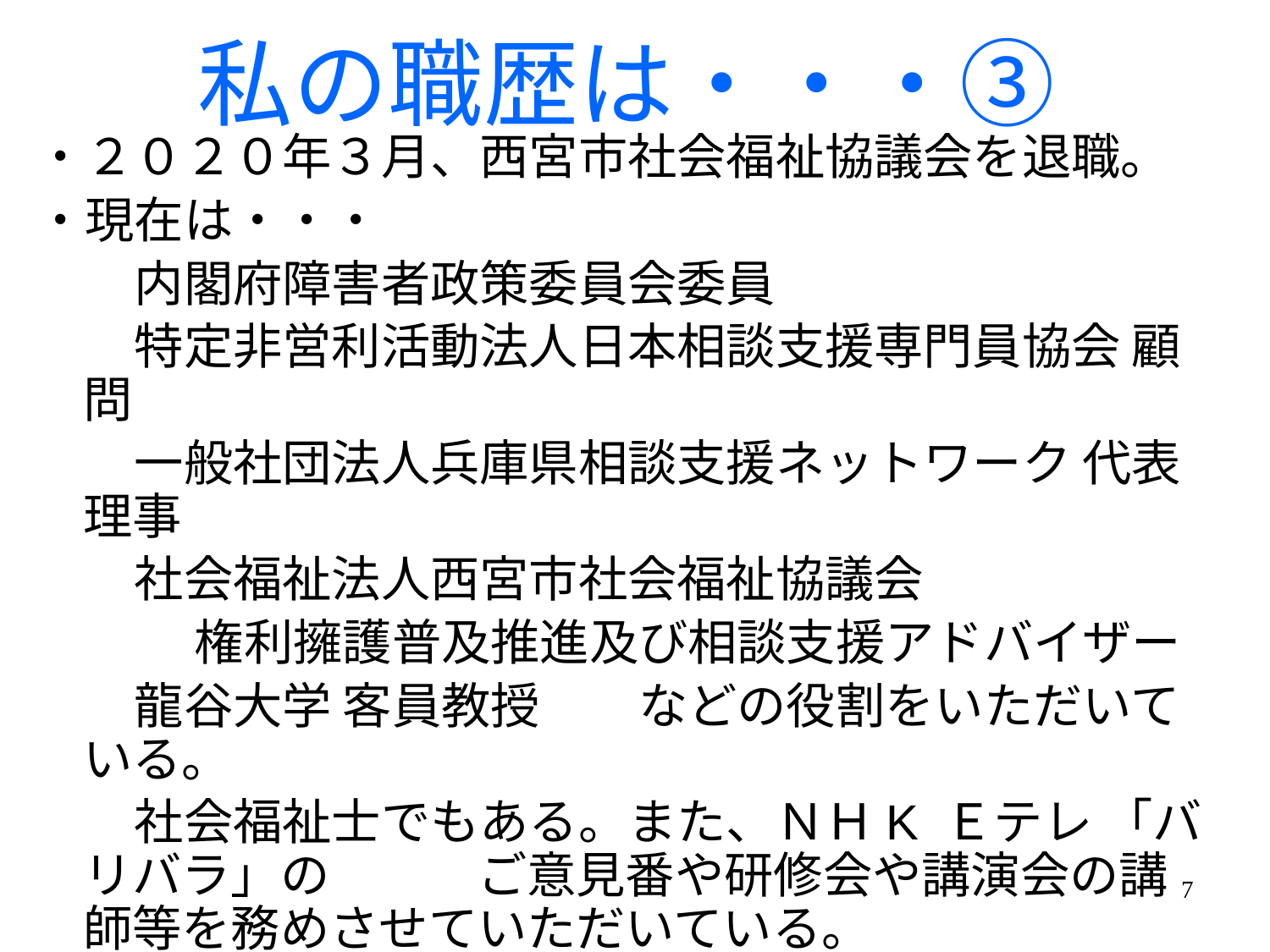

私の職歴は・・・③
・２０２０年３月、西宮市社会福祉協議会を退職。
・現在は・・・
　　内閣府障害者政策委員会委員
　　特定非営利活動法人日本相談支援専門員協会 顧問
　　一般社団法人兵庫県相談支援ネットワーク 代表理事
　　社会福祉法人西宮市社会福祉協議会
　　　 権利擁護普及推進及び相談支援アドバイザー
　　龍谷大学 客員教授　　などの役割をいただいている。
　　社会福祉士でもある。また、ＮＨK Ｅテレ 「バリバラ」の　　　ご意見番や研修会や講演会の講師等を務めさせていただいている。
自分としては、ソーシャルワーカーだと思って働いている。
7